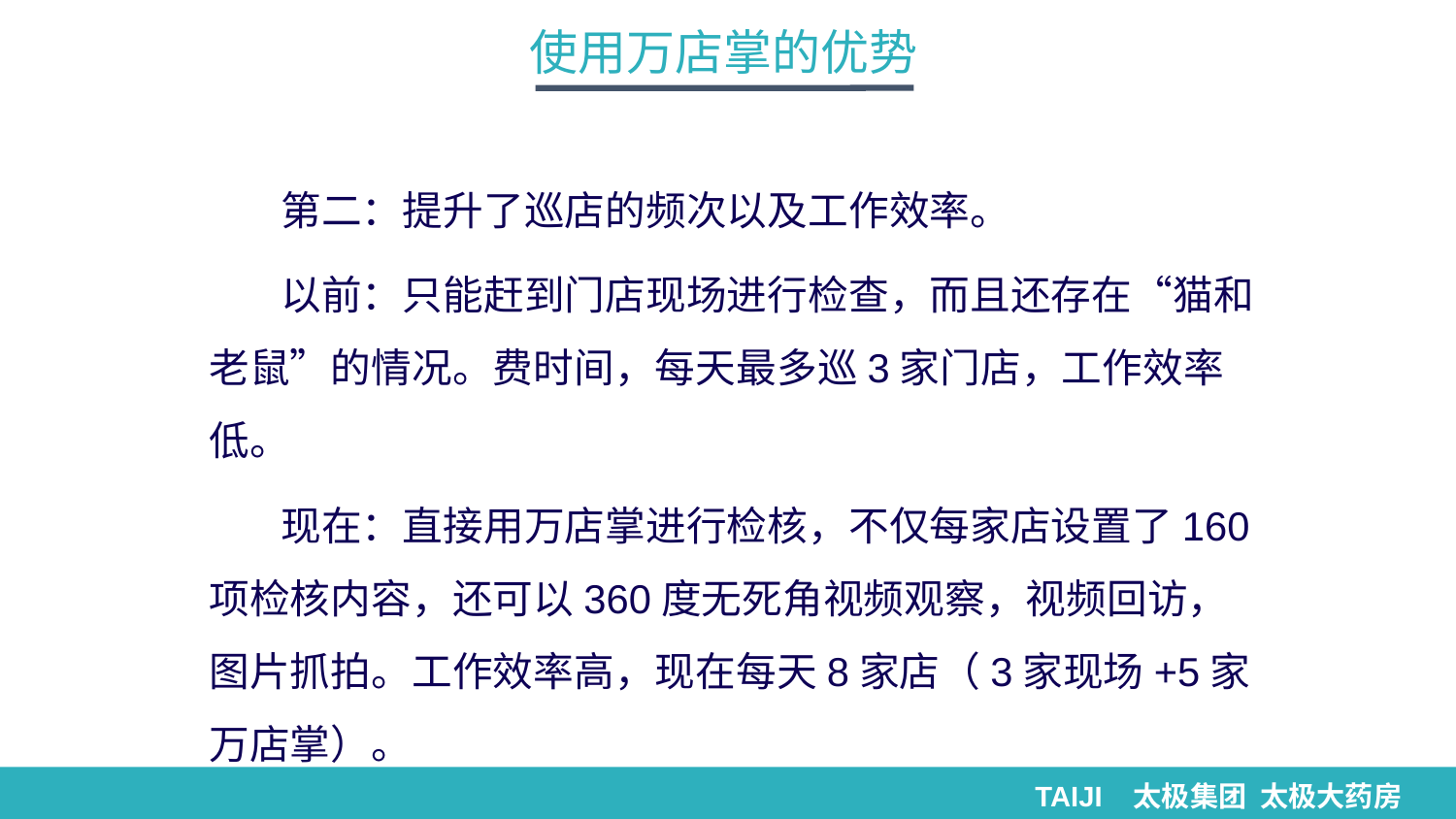

使用万店掌的优势
第二：提升了巡店的频次以及工作效率。
以前：只能赶到门店现场进行检查，而且还存在“猫和老鼠”的情况。费时间，每天最多巡3家门店，工作效率低。
现在：直接用万店掌进行检核，不仅每家店设置了160项检核内容，还可以360度无死角视频观察，视频回访，图片抓拍。工作效率高，现在每天8家店（3家现场+5家万店掌）。

TAIJI   太极集团  太极大药房